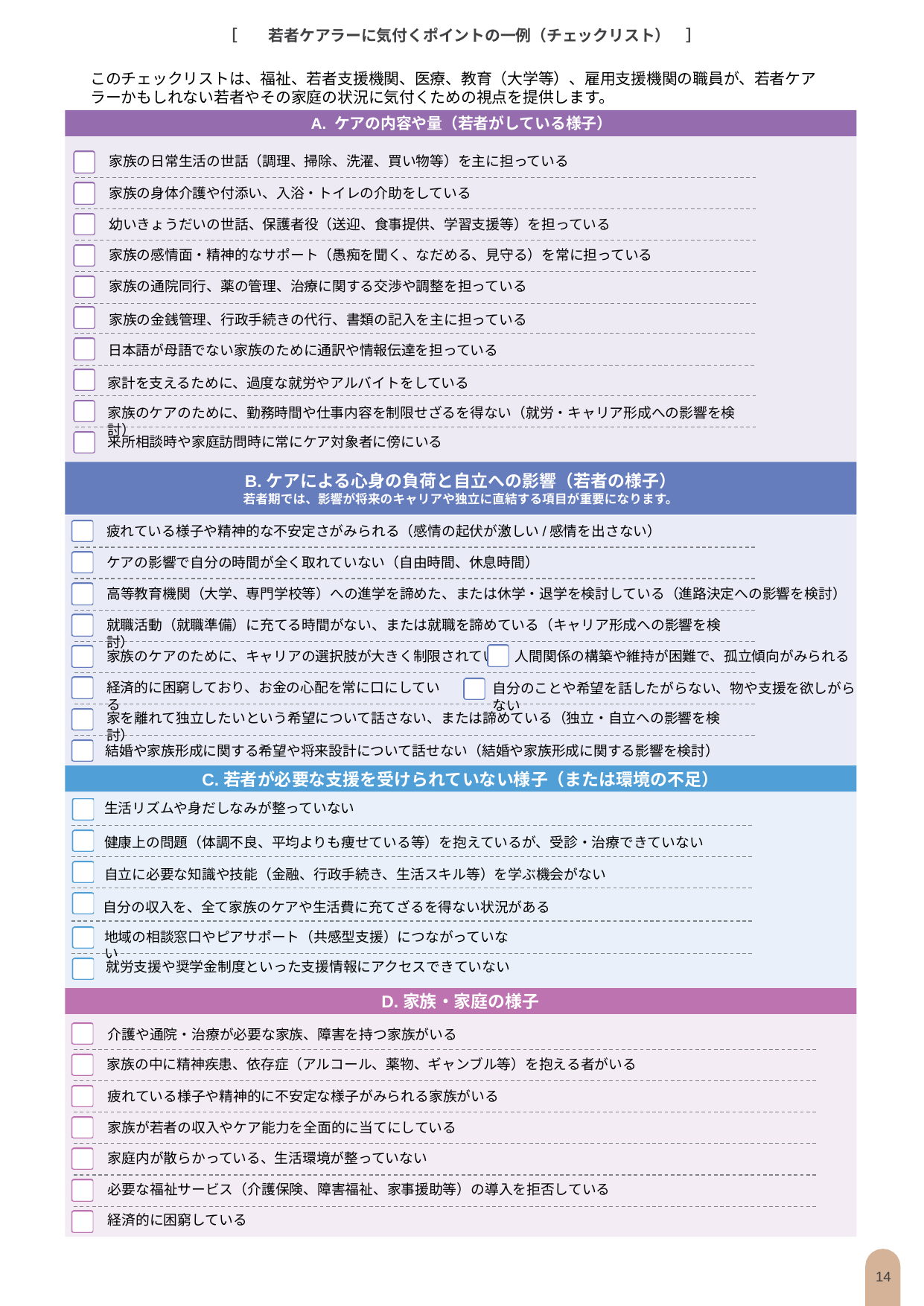

［　　若者ケアラーに気付くポイントの一例（チェックリスト）　］
このチェックリストは、福祉、若者支援機関、医療、教育（大学等）、雇用支援機関の職員が、若者ケアラーかもしれない若者やその家庭の状況に気付くための視点を提供します。
A. ケアの内容や量（若者がしている様子）

家族の日常生活の世話（調理、掃除、洗濯、買い物等）を主に担っている

家族の身体介護や付添い、入浴・トイレの介助をしている

幼いきょうだいの世話、保護者役（送迎、食事提供、学習支援等）を担っている

家族の感情面・精神的なサポート（愚痴を聞く、なだめる、見守る）を常に担っている

家族の通院同行、薬の管理、治療に関する交渉や調整を担っている

家族の金銭管理、行政手続きの代行、書類の記入を主に担っている

日本語が母語でない家族のために通訳や情報伝達を担っている

家計を支えるために、過度な就労やアルバイトをしている

家族のケアのために、勤務時間や仕事内容を制限せざるを得ない（就労・キャリア形成への影響を検討）

来所相談時や家庭訪問時に常にケア対象者に傍にいる

B.ケアによる心身の負荷と自立への影響（若者の様子）
若者期では、影響が将来のキャリアや独立に直結する項目が重要になります。

疲れている様子や精神的な不安定さがみられる（感情の起伏が激しい/感情を出さない）

ケアの影響で自分の時間が全く取れていない（自由時間、休息時間）

経済的に困窮しており、お金の心配を常に口にしている

高等教育機関（大学、専門学校等）への進学を諦めた、または休学・退学を検討している（進路決定への影響を検討）

就職活動（就職準備）に充てる時間がない、または就職を諦めている（キャリア形成への影響を検討）

人間関係の構築や維持が困難で、孤立傾向がみられる
家族のケアのために、キャリアの選択肢が大きく制限されている

家を離れて独立したいという希望について話さない、または諦めている（独立・自立への影響を検討）

自分のことや希望を話したがらない、物や支援を欲しがらない
結婚や家族形成に関する希望や将来設計について話せない（結婚や家族形成に関する影響を検討）
C.若者が必要な支援を受けられていない様子（または環境の不足）

生活リズムや身だしなみが整っていない

健康上の問題（体調不良、平均よりも痩せている等）を抱えているが、受診・治療できていない
自立に必要な知識や技能（金融、行政手続き、生活スキル等）を学ぶ機会がない
自分の収入を、全て家族のケアや生活費に充てざるを得ない状況がある

地域の相談窓口やピアサポート（共感型支援）につながっていない
就労支援や奨学金制度といった支援情報にアクセスできていない
D.家族・家庭の様子

介護や通院・治療が必要な家族、障害を持つ家族がいる

家族の中に精神疾患、依存症（アルコール、薬物、ギャンブル等）を抱える者がいる

疲れている様子や精神的に不安定な様子がみられる家族がいる

家族が若者の収入やケア能力を全面的に当てにしている

家庭内が散らかっている、生活環境が整っていない

必要な福祉サービス（介護保険、障害福祉、家事援助等）の導入を拒否している

経済的に困窮している

14